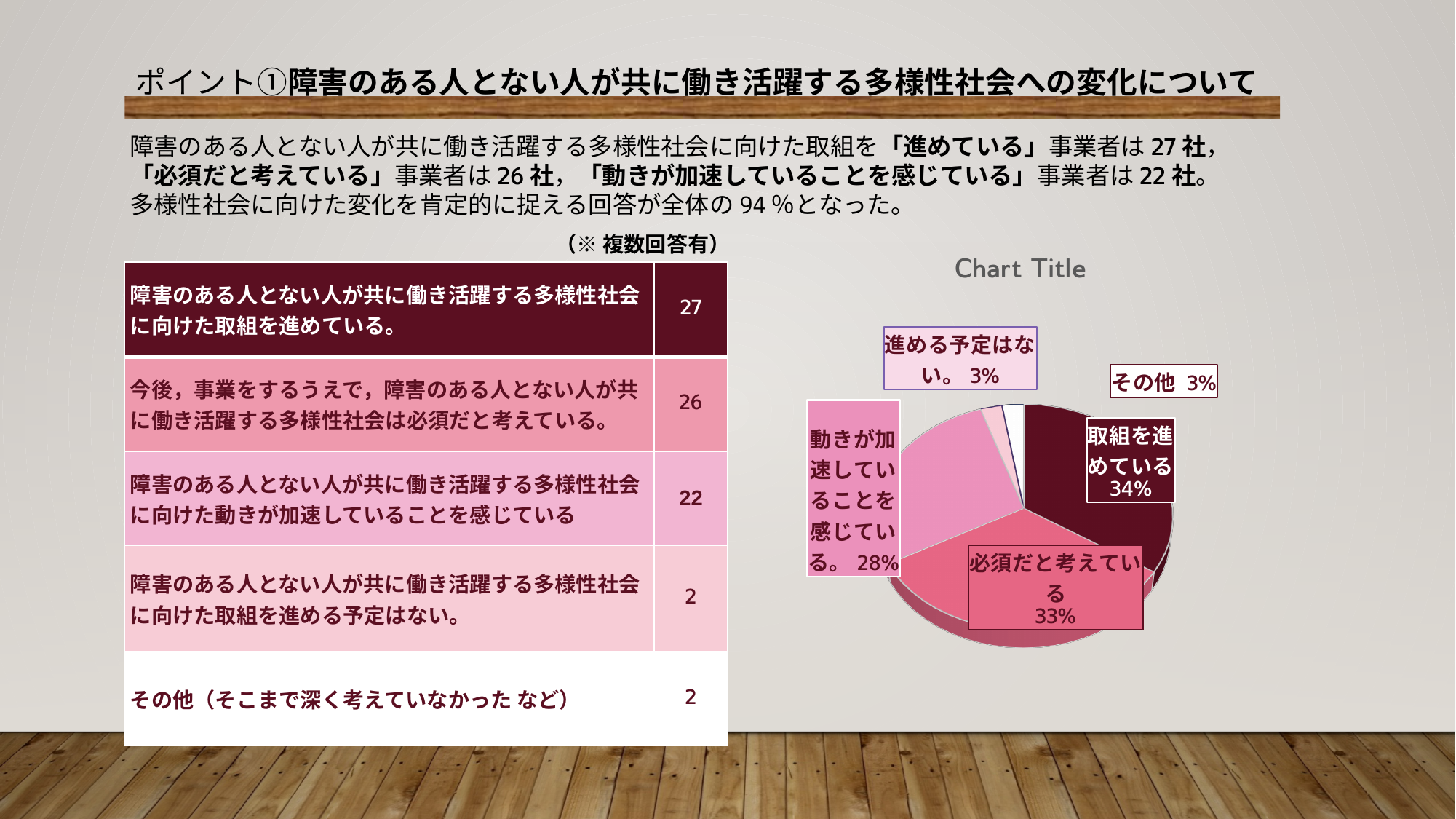

ポイント①障害のある人とない人が共に働き活躍する多様性社会への変化について

障害のある人とない人が共に働き活躍する多様性社会に向けた取組を「進めている」事業者は27社，「必須だと考えている」事業者は26社，「動きが加速していることを感じている」事業者は22社。
多様性社会に向けた変化を肯定的に捉える回答が全体の94％となった。
（※ 複数回答有）

[unsupported chart]

| 障害のある人とない人が共に働き活躍する多様性社会に向けた取組を進めている。 | 27 |
| --- | --- |
| 今後，事業をするうえで，障害のある人とない人が共に働き活躍する多様性社会は必須だと考えている。 | 26 |
| 障害のある人とない人が共に働き活躍する多様性社会に向けた動きが加速していることを感じている | 22 |
| 障害のある人とない人が共に働き活躍する多様性社会に向けた取組を進める予定はない。 | 2 |
| その他（そこまで深く考えていなかった など） | 2 |